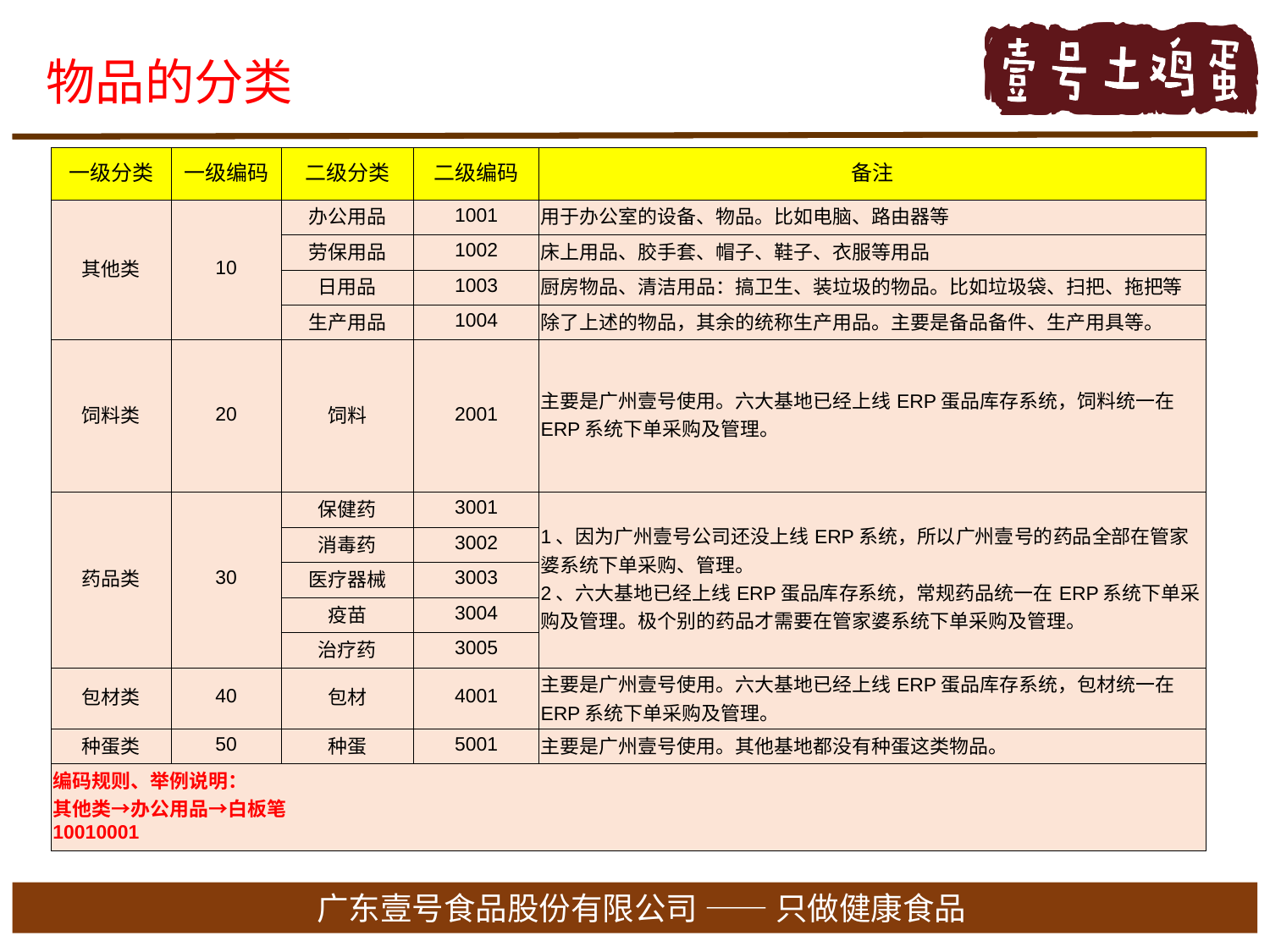

物品的分类
| 一级分类 | 一级编码 | 二级分类 | 二级编码 | 备注 |
| --- | --- | --- | --- | --- |
| 其他类 | 10 | 办公用品 | 1001 | 用于办公室的设备、物品。比如电脑、路由器等 |
|  |  | 劳保用品 | 1002 | 床上用品、胶手套、帽子、鞋子、衣服等用品 |
|  |  | 日用品 | 1003 | 厨房物品、清洁用品：搞卫生、装垃圾的物品。比如垃圾袋、扫把、拖把等 |
|  |  | 生产用品 | 1004 | 除了上述的物品，其余的统称生产用品。主要是备品备件、生产用具等。 |
| 饲料类 | 20 | 饲料 | 2001 | 主要是广州壹号使用。六大基地已经上线ERP蛋品库存系统，饲料统一在ERP系统下单采购及管理。 |
| 药品类 | 30 | 保健药 | 3001 | 1、因为广州壹号公司还没上线ERP系统，所以广州壹号的药品全部在管家婆系统下单采购、管理。 2、六大基地已经上线ERP蛋品库存系统，常规药品统一在ERP系统下单采购及管理。极个别的药品才需要在管家婆系统下单采购及管理。 |
|  |  | 消毒药 | 3002 |  |
|  |  | 医疗器械 | 3003 |  |
|  |  | 疫苗 | 3004 |  |
|  |  | 治疗药 | 3005 |  |
| 包材类 | 40 | 包材 | 4001 | 主要是广州壹号使用。六大基地已经上线ERP蛋品库存系统，包材统一在ERP系统下单采购及管理。 |
| 种蛋类 | 50 | 种蛋 | 5001 | 主要是广州壹号使用。其他基地都没有种蛋这类物品。 |
| 编码规则、举例说明： 其他类→办公用品→白板笔 10010001 |  |  |  |  |